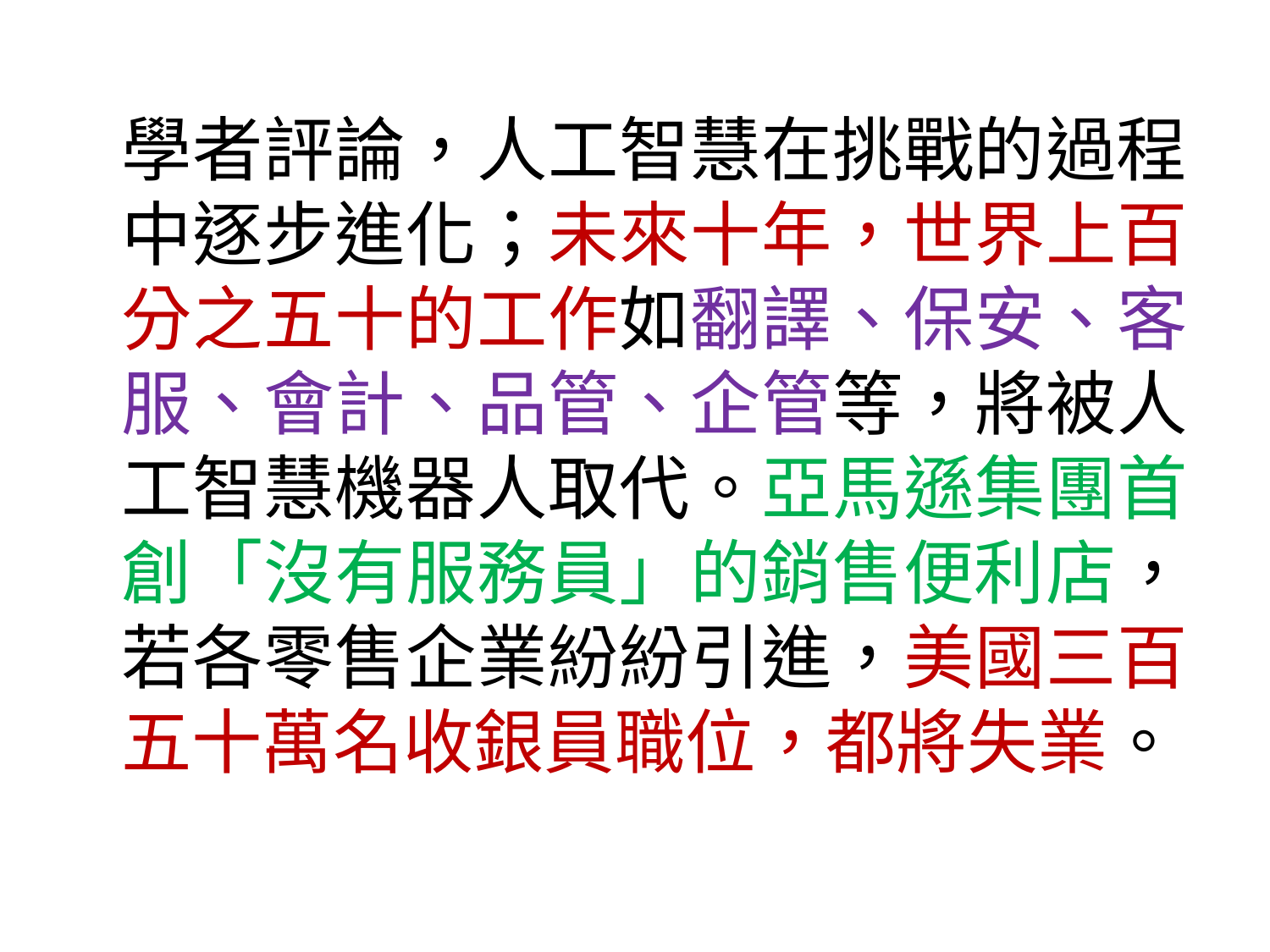

學者評論，人工智慧在挑戰的過程中逐步進化；未來十年，世界上百分之五十的工作如翻譯、保安、客服、會計、品管、企管等，將被人工智慧機器人取代。亞馬遜集團首創「沒有服務員」的銷售便利店，若各零售企業紛紛引進，美國三百五十萬名收銀員職位，都將失業。